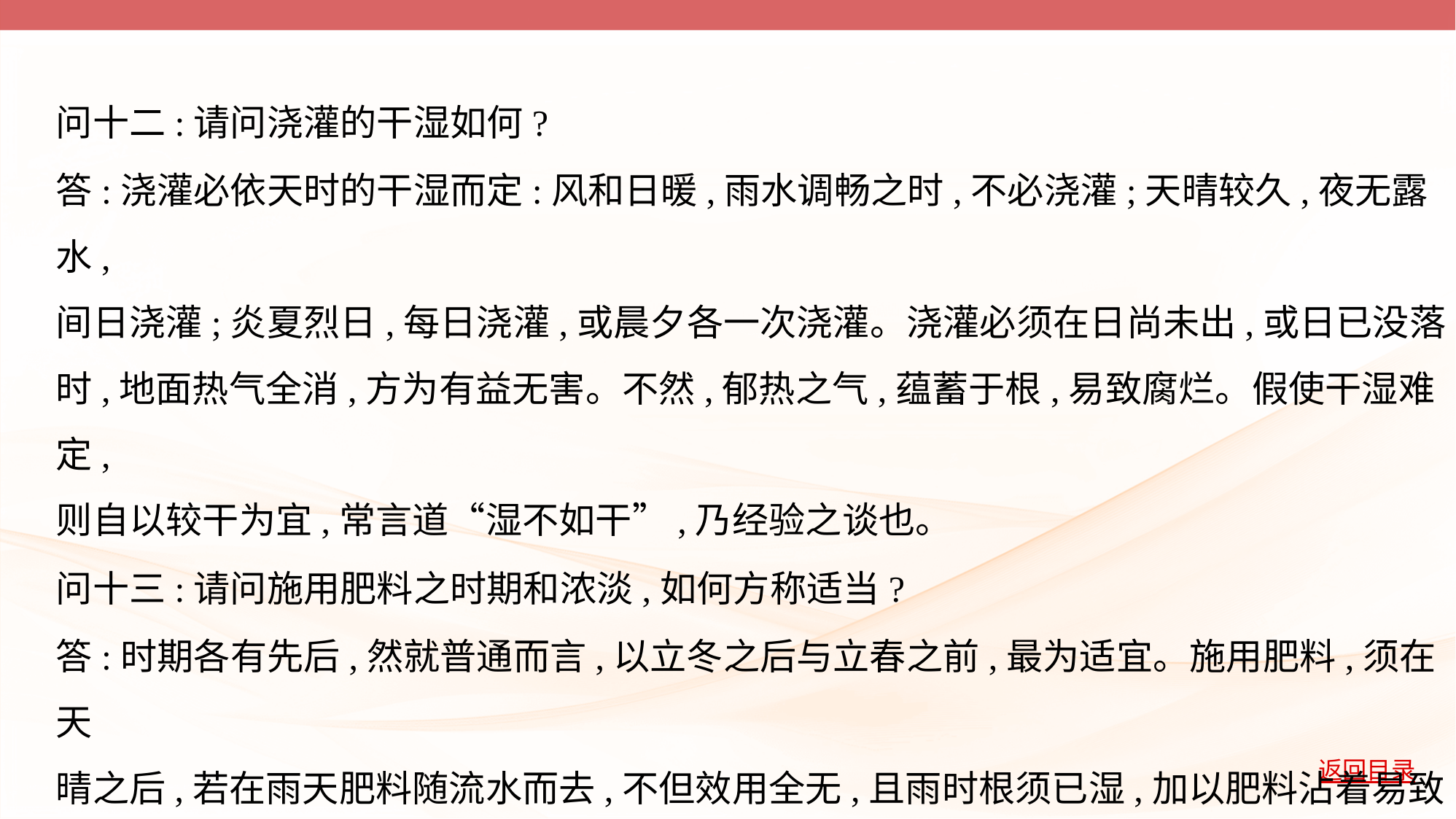

问十二:请问浇灌的干湿如何?
答:浇灌必依天时的干湿而定:风和日暖,雨水调畅之时,不必浇灌;天晴较久,夜无露水,
间日浇灌;炎夏烈日,每日浇灌,或晨夕各一次浇灌。浇灌必须在日尚未出,或日已没落
时,地面热气全消,方为有益无害。不然,郁热之气,蕴蓄于根,易致腐烂。假使干湿难定,
则自以较干为宜,常言道“湿不如干”,乃经验之谈也。
问十三:请问施用肥料之时期和浓淡,如何方称适当?
答:时期各有先后,然就普通而言,以立冬之后与立春之前,最为适宜。施用肥料,须在天
晴之后,若在雨天肥料随流水而去,不但效用全无,且雨时根须已湿,加以肥料沾着易致
腐烂。至于肥料浓淡以及肥料多少,常语曰“肥不如瘠”。如此观之,施肥不若淡而次
数多为妙,湿时施干肥,干时施液肥可也。